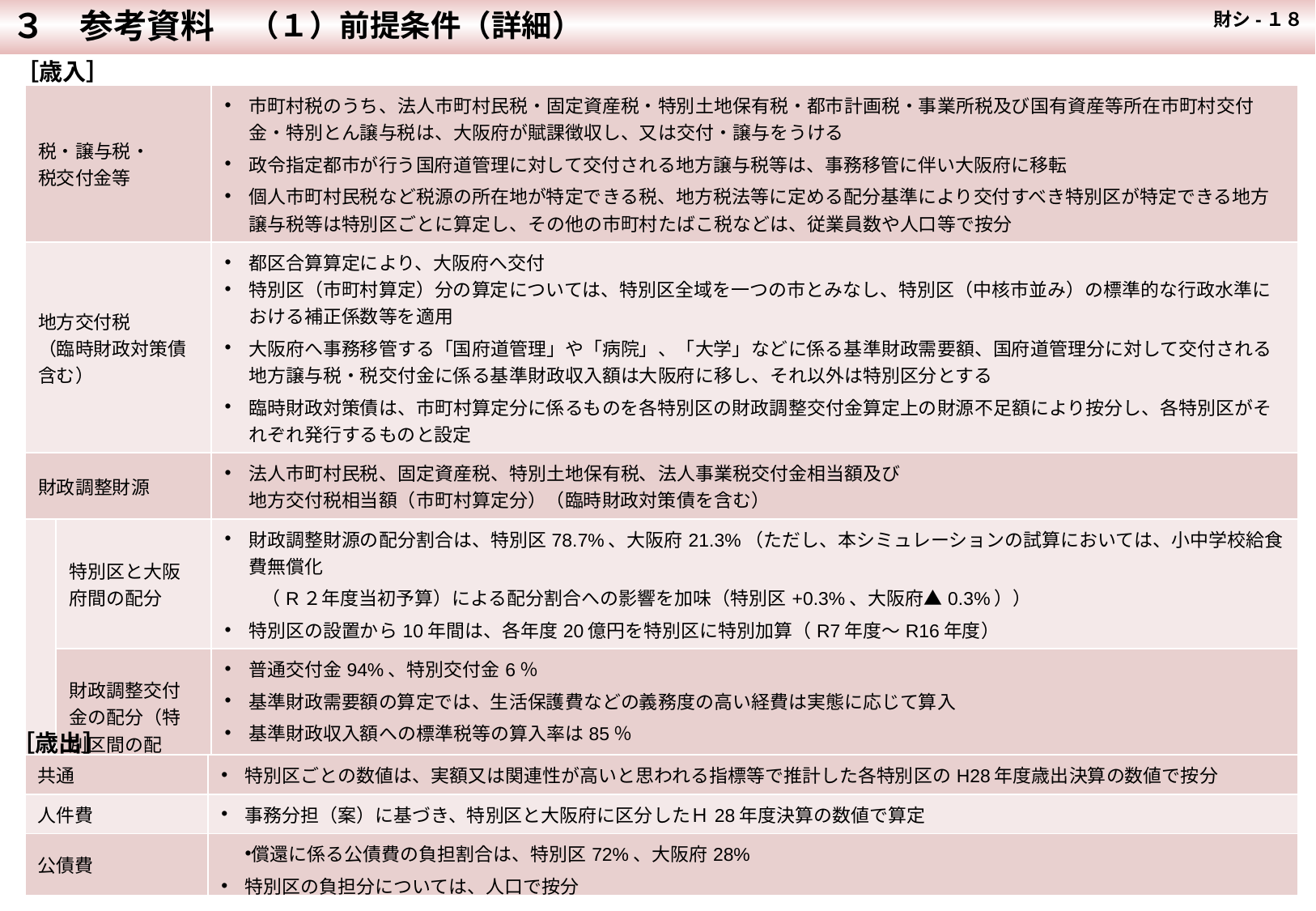

３　参考資料
（１）前提条件（詳細）
 財シ-１８
［歳入］
| 税・譲与税・ 税交付金等 |  | 市町村税のうち、法人市町村民税・固定資産税・特別土地保有税・都市計画税・事業所税及び国有資産等所在市町村交付金・特別とん譲与税は、大阪府が賦課徴収し、又は交付・譲与をうける 政令指定都市が行う国府道管理に対して交付される地方譲与税等は、事務移管に伴い大阪府に移転 個人市町村民税など税源の所在地が特定できる税、地方税法等に定める配分基準により交付すべき特別区が特定できる地方譲与税等は特別区ごとに算定し、その他の市町村たばこ税などは、従業員数や人口等で按分 |
| --- | --- | --- |
| 地方交付税 （臨時財政対策債含む） |  | 都区合算算定により、大阪府へ交付 特別区（市町村算定）分の算定については、特別区全域を一つの市とみなし、特別区（中核市並み）の標準的な行政水準における補正係数等を適用 大阪府へ事務移管する「国府道管理」や「病院」、「大学」などに係る基準財政需要額、国府道管理分に対して交付される地方譲与税・税交付金に係る基準財政収入額は大阪府に移し、それ以外は特別区分とする 臨時財政対策債は、市町村算定分に係るものを各特別区の財政調整交付金算定上の財源不足額により按分し、各特別区がそれぞれ発行するものと設定 |
| 財政調整財源 |  | 法人市町村民税、固定資産税、特別土地保有税、法人事業税交付金相当額及び 地方交付税相当額（市町村算定分）（臨時財政対策債を含む） |
|  | 特別区と大阪府間の配分 | 財政調整財源の配分割合は、特別区78.7%、大阪府21.3%（ただし、本シミュレーションの試算においては、小中学校給食費無償化 　　（R２年度当初予算）による配分割合への影響を加味（特別区+0.3%、大阪府▲0.3%）） 特別区の設置から10年間は、各年度20億円を特別区に特別加算（R7年度～R16年度） |
|  | 財政調整交付金の配分（特別区間の配分） | 普通交付金94%、特別交付金6％ 基準財政需要額の算定では、生活保護費などの義務度の高い経費は実態に応じて算入 基準財政収入額への標準税等の算入率は85％ 特別交付金は各特別区の特別な需要等に応じて配分し、特別区設置後の当面の間は、サービスの継続性や安定性に重点を置いて配分 |
| 目的税 |  | 大阪市の過去の充当実績をもとに特別区と大阪府へ配分 目的税（都市計画税、事業所税）の配分割合は、特別区53%、大阪府47% |
［歳出］
| 共通 | 特別区ごとの数値は、実額又は関連性が高いと思われる指標等で推計した各特別区のH28年度歳出決算の数値で按分 |
| --- | --- |
| 人件費 | 事務分担（案）に基づき、特別区と大阪府に区分したＨ28年度決算の数値で算定 |
| 公債費 | 償還に係る公債費の負担割合は、特別区72%、大阪府28% 特別区の負担分については、人口で按分 |